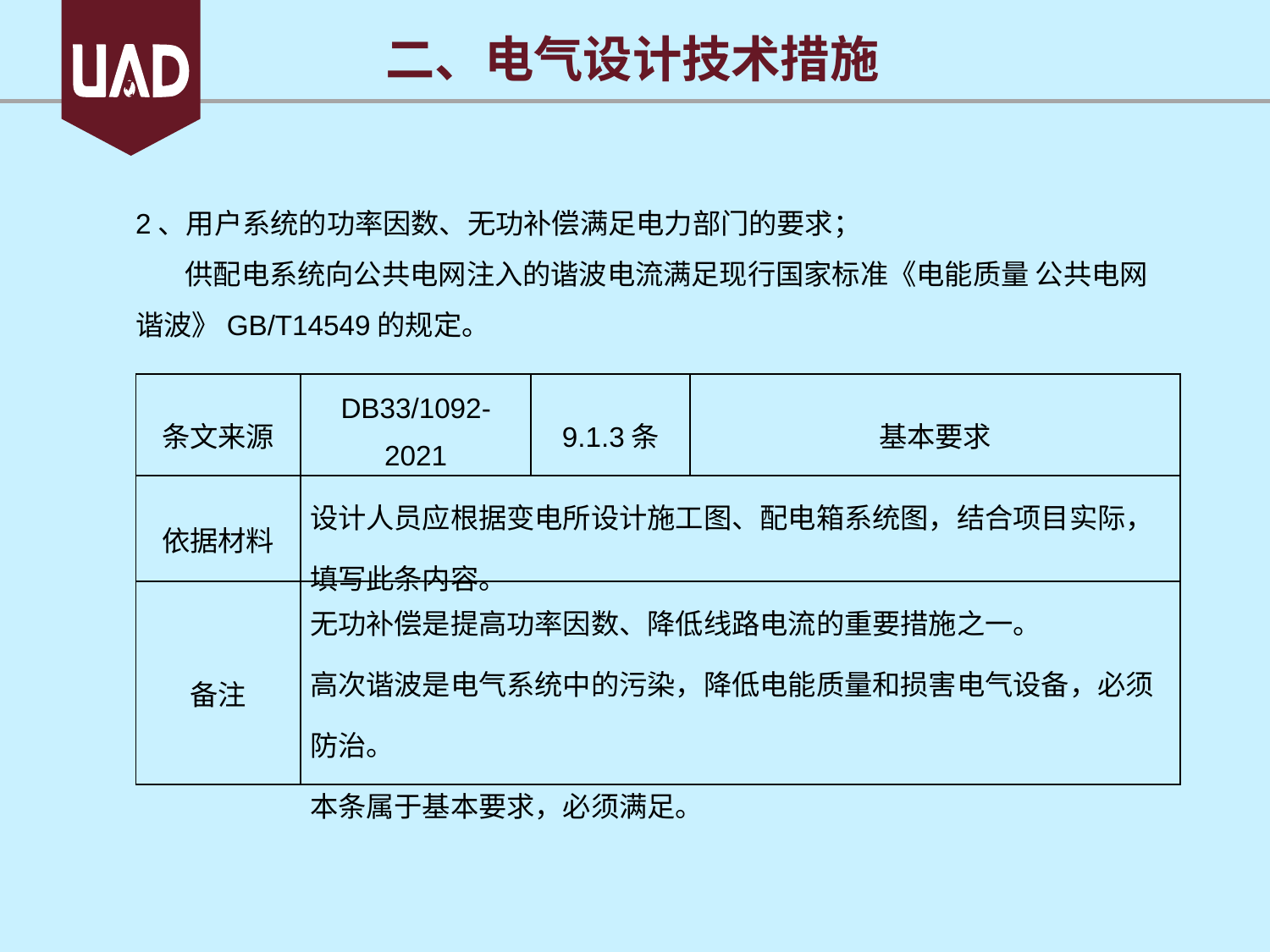

二、电气设计技术措施
2、用户系统的功率因数、无功补偿满足电力部门的要求；
供配电系统向公共电网注入的谐波电流满足现行国家标准《电能质量 公共电网谐波》GB/T14549的规定。
| 条文来源 | DB33/1092-2021 | 9.1.3条 | 基本要求 |
| --- | --- | --- | --- |
| 依据材料 | 设计人员应根据变电所设计施工图、配电箱系统图，结合项目实际，填写此条内容。 |  |  |
| 备注 | 无功补偿是提高功率因数、降低线路电流的重要措施之一。 高次谐波是电气系统中的污染，降低电能质量和损害电气设备，必须防治。 本条属于基本要求，必须满足。 |  |  |